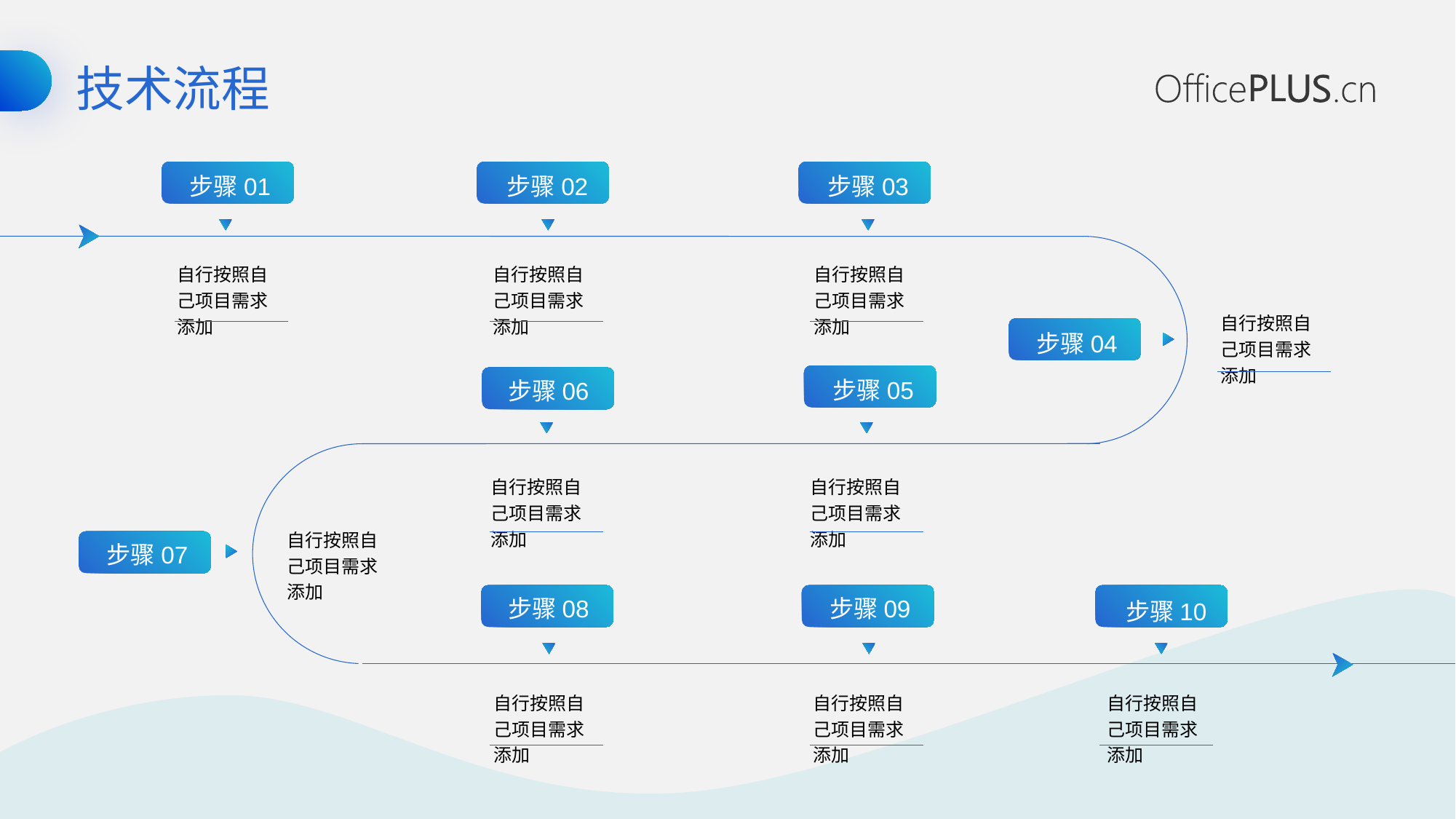

技术流程

步骤01
步骤02
步骤03

自行按照自己项目需求添加
自行按照自己项目需求添加
自行按照自己项目需求添加
自行按照自己项目需求添加

步骤04

步骤05

步骤06

自行按照自己项目需求添加
自行按照自己项目需求添加
自行按照自己项目需求添加
步骤07

步骤08
步骤09

步骤10

自行按照自己项目需求添加
自行按照自己项目需求添加
自行按照自己项目需求添加